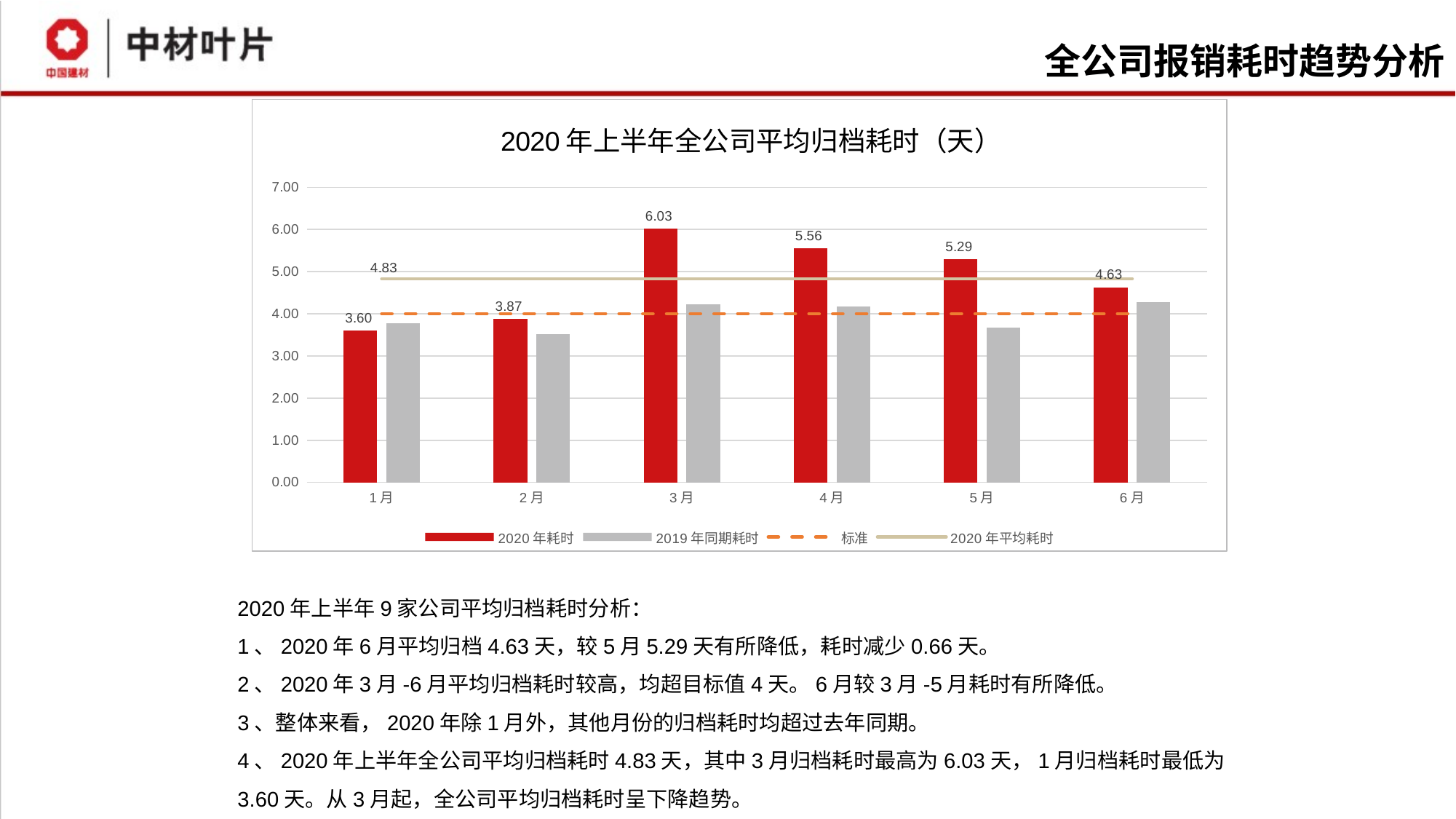

# 全公司报销耗时趋势分析

### Chart: 2020年上半年全公司平均归档耗时（天）

| Category | 2020年耗时 | 2019年同期耗时 | 标准 | 2020年平均耗时 |
|---|---|---|---|---|
| 1月 | 3.59808831369192 | 3.78155845845331 | 4.0 | 4.83 |
| 2月 | 3.87158025045395 | 3.51636494197095 | 4.0 | 4.83 |
| 3月 | 6.02510892094006 | 4.22602043147274 | 4.0 | 4.83 |
| 4月 | 5.56 | 4.18 | 4.0 | 4.83 |
| 5月 | 5.29 | 3.68 | 4.0 | 4.83 |
| 6月 | 4.63 | 4.28 | 4.0 | 4.83 |
2020年上半年9家公司平均归档耗时分析：
1、2020年6月平均归档4.63天，较5月5.29天有所降低，耗时减少0.66天。
2、2020年3月-6月平均归档耗时较高，均超目标值4天。6月较3月-5月耗时有所降低。
3、整体来看，2020年除1月外，其他月份的归档耗时均超过去年同期。
4、2020年上半年全公司平均归档耗时4.83天，其中3月归档耗时最高为6.03天，1月归档耗时最低为3.60天。从3月起，全公司平均归档耗时呈下降趋势。